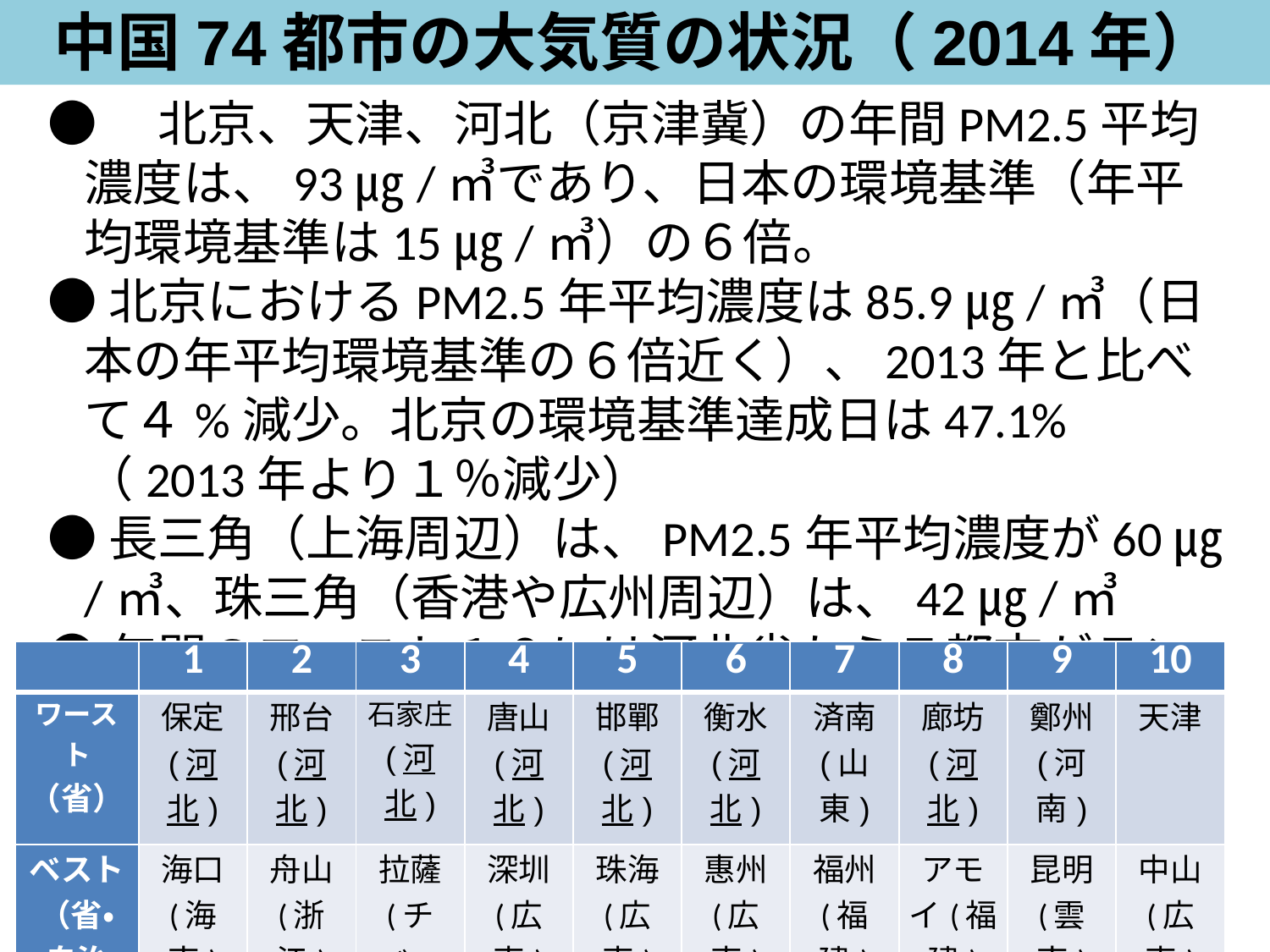

中国74都市の大気質の状況（2014年）
●　北京、天津、河北（京津冀）の年間PM2.5平均濃度は、93㎍/㎥であり、日本の環境基準（年平均環境基準は15㎍/㎥）の６倍。
●北京におけるPM2.5年平均濃度は85.9㎍/㎥（日本の年平均環境基準の６倍近く）、2013年と比べて４%減少。北京の環境基準達成日は47.1% （2013年より１％減少）
●長三角（上海周辺）は、PM2.5年平均濃度が60㎍/㎥、珠三角（香港や広州周辺）は、42㎍/㎥
●年間のワースト１０には河北省から７都市がランクイン。

|  | 1 | 2 | 3 | 4 | 5 | 6 | 7 | 8 | 9 | 10 |
| --- | --- | --- | --- | --- | --- | --- | --- | --- | --- | --- |
| ワースト （省） | 保定 (河北) | 邢台 (河北) | 石家庄 (河北) | 唐山 (河北) | 邯鄲 (河北) | 衡水 (河北) | 済南 (山東) | 廊坊 (河北) | 鄭州 (河南) | 天津 |
| ベスト （省・自治区） | 海口 (海南) | 舟山 (浙江) | 拉薩 (チベット) | 深圳 (広東) | 珠海 (広東) | 惠州 (広東) | 福州 (福建) | アモイ(福建) | 昆明 (雲南) | 中山 (広東) |
9